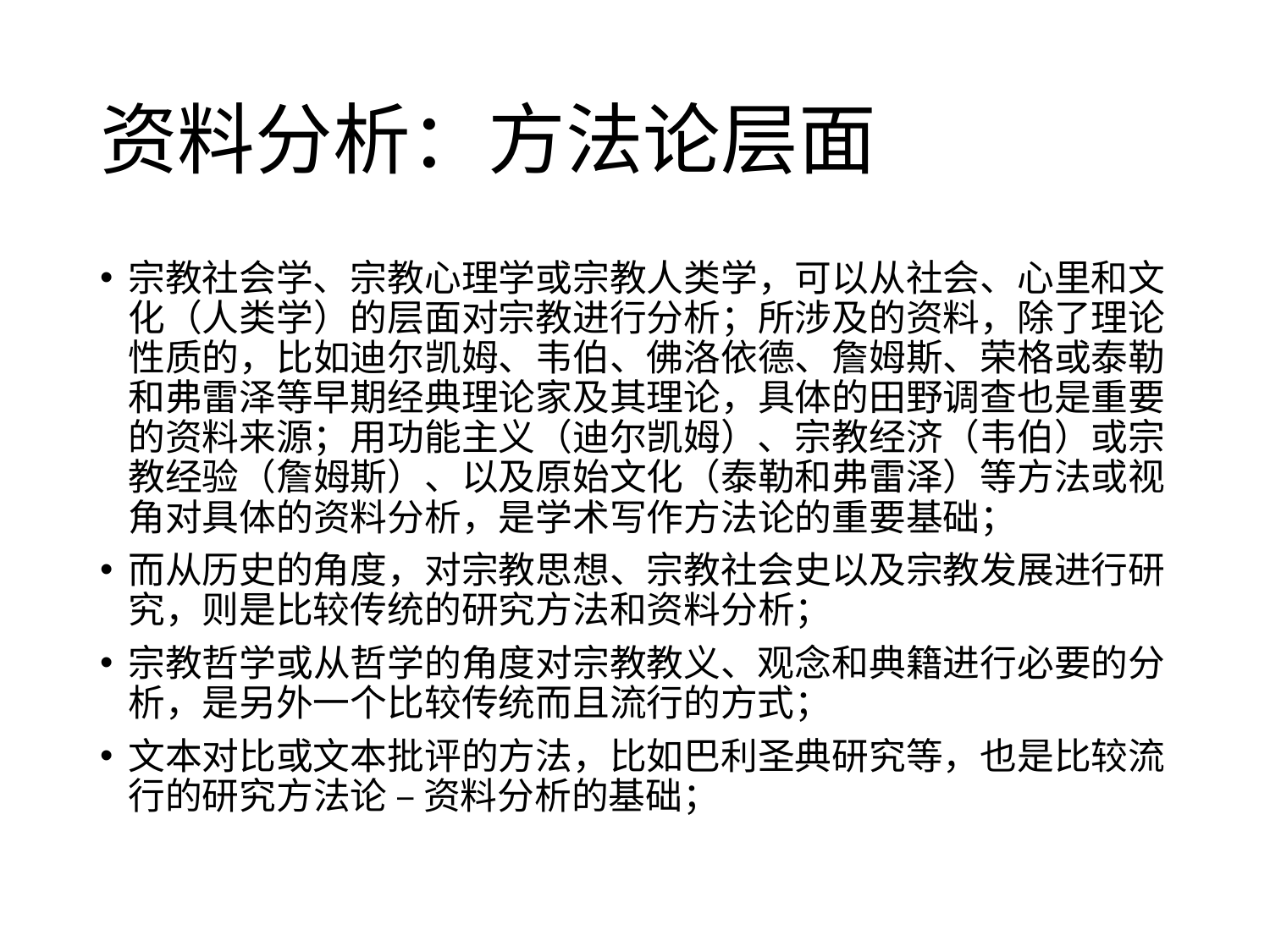

# 资料分析：方法论层面
宗教社会学、宗教心理学或宗教人类学，可以从社会、心里和文化（人类学）的层面对宗教进行分析；所涉及的资料，除了理论性质的，比如迪尔凯姆、韦伯、佛洛依德、詹姆斯、荣格或泰勒和弗雷泽等早期经典理论家及其理论，具体的田野调查也是重要的资料来源；用功能主义（迪尔凯姆）、宗教经济（韦伯）或宗教经验（詹姆斯）、以及原始文化（泰勒和弗雷泽）等方法或视角对具体的资料分析，是学术写作方法论的重要基础；
而从历史的角度，对宗教思想、宗教社会史以及宗教发展进行研究，则是比较传统的研究方法和资料分析；
宗教哲学或从哲学的角度对宗教教义、观念和典籍进行必要的分析，是另外一个比较传统而且流行的方式；
文本对比或文本批评的方法，比如巴利圣典研究等，也是比较流行的研究方法论 – 资料分析的基础；